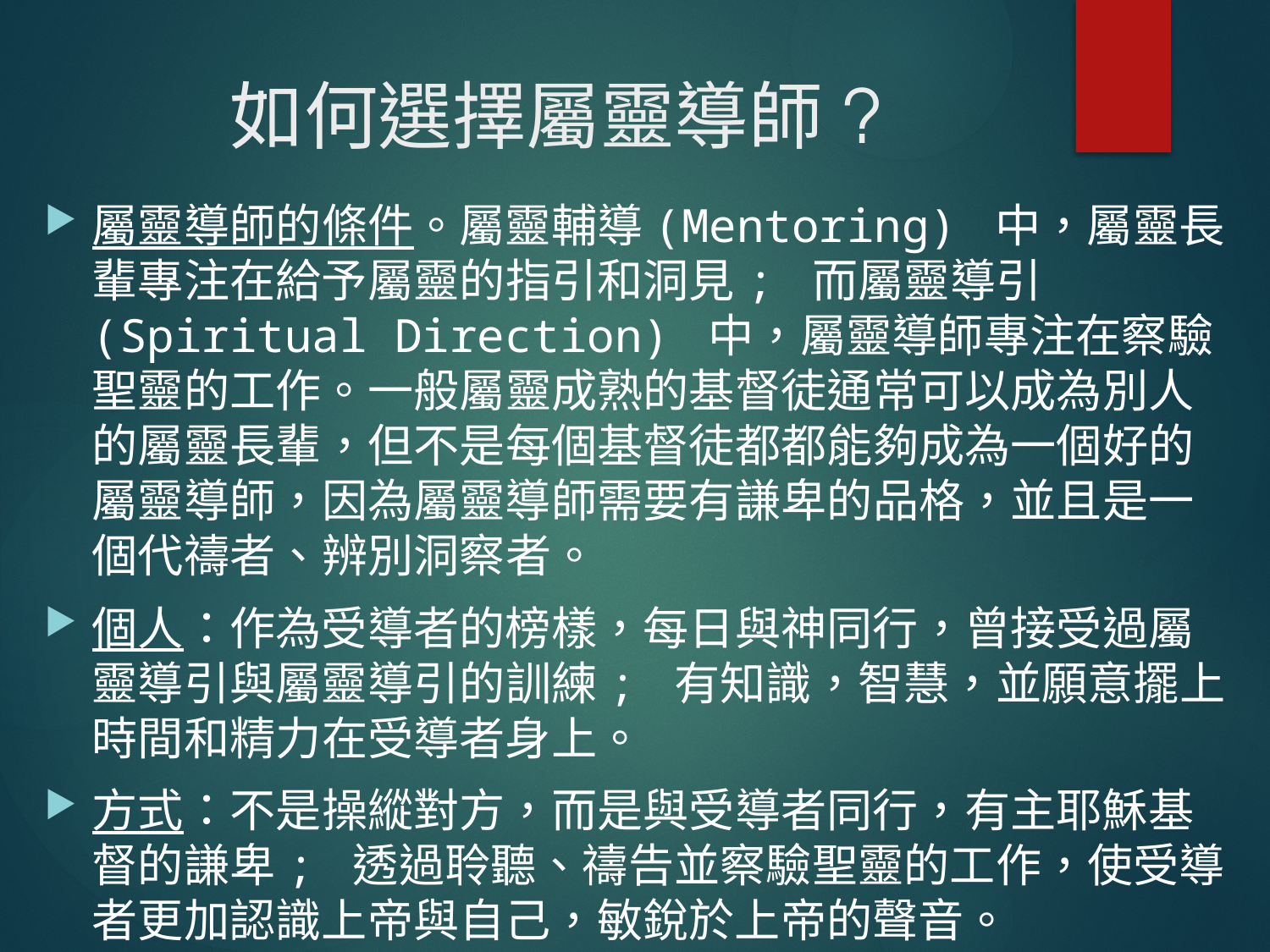

# 如何選擇屬靈導師?
屬靈導師的條件。屬靈輔導(Mentoring) 中，屬靈長輩專注在給予屬靈的指引和洞見; 而屬靈導引(Spiritual Direction) 中，屬靈導師專注在察驗聖靈的工作。一般屬靈成熟的基督徒通常可以成為別人的屬靈長輩，但不是每個基督徒都都能夠成為一個好的屬靈導師，因為屬靈導師需要有謙卑的品格，並且是一個代禱者、辨別洞察者。
個人：作為受導者的榜樣，每日與神同行，曾接受過屬靈導引與屬靈導引的訓練; 有知識，智慧，並願意擺上時間和精力在受導者身上。
方式：不是操縱對方，而是與受導者同行，有主耶穌基督的謙卑; 透過聆聽、禱告並察驗聖靈的工作，使受導者更加認識上帝與自己，敏銳於上帝的聲音。